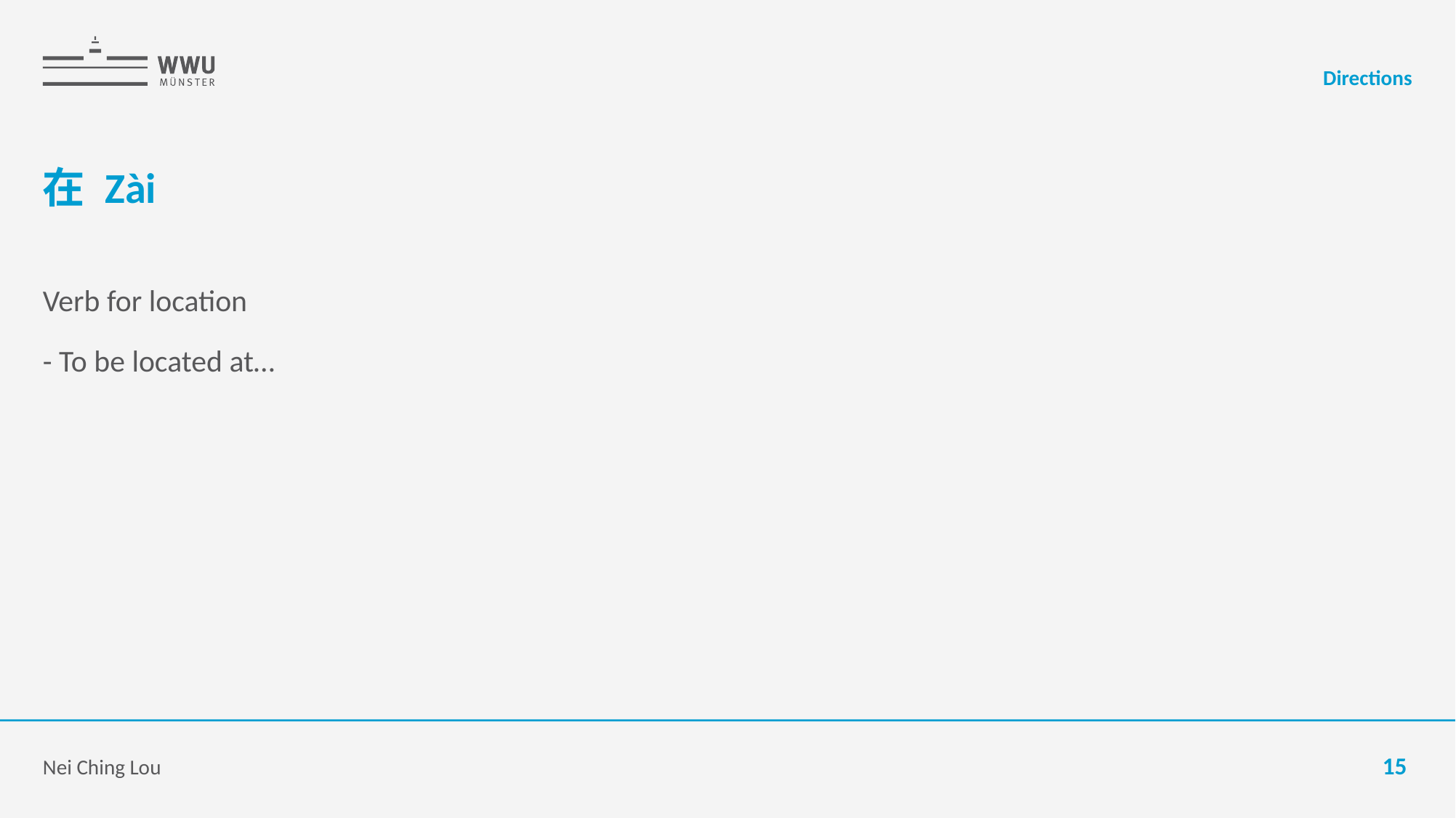

Directions
# 在 Zài
Verb for location
- To be located at…
Nei Ching Lou
15